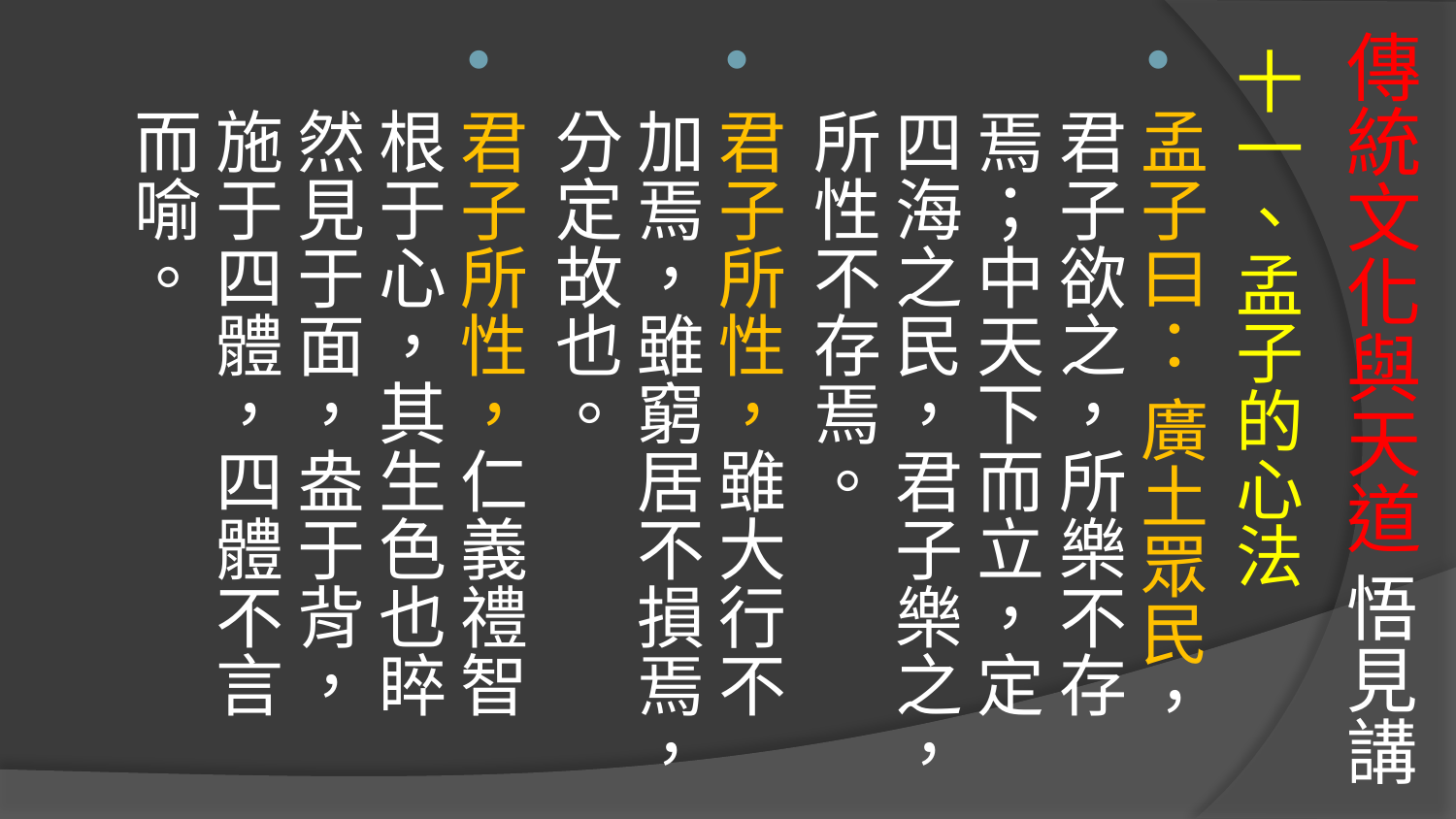

# 傳統文化與天道 悟見講
十一、孟子的心法
孟子曰： 廣土眾民，君子欲之，所樂不存焉；中天下而立，定四海之民，君子樂之，所性不存焉。
君子所性，雖大行不加焉，雖窮居不損焉，分定故也。
君子所性，仁義禮智根于心，其生色也睟然見于面，盎于背，施于四體，四體不言而喻。